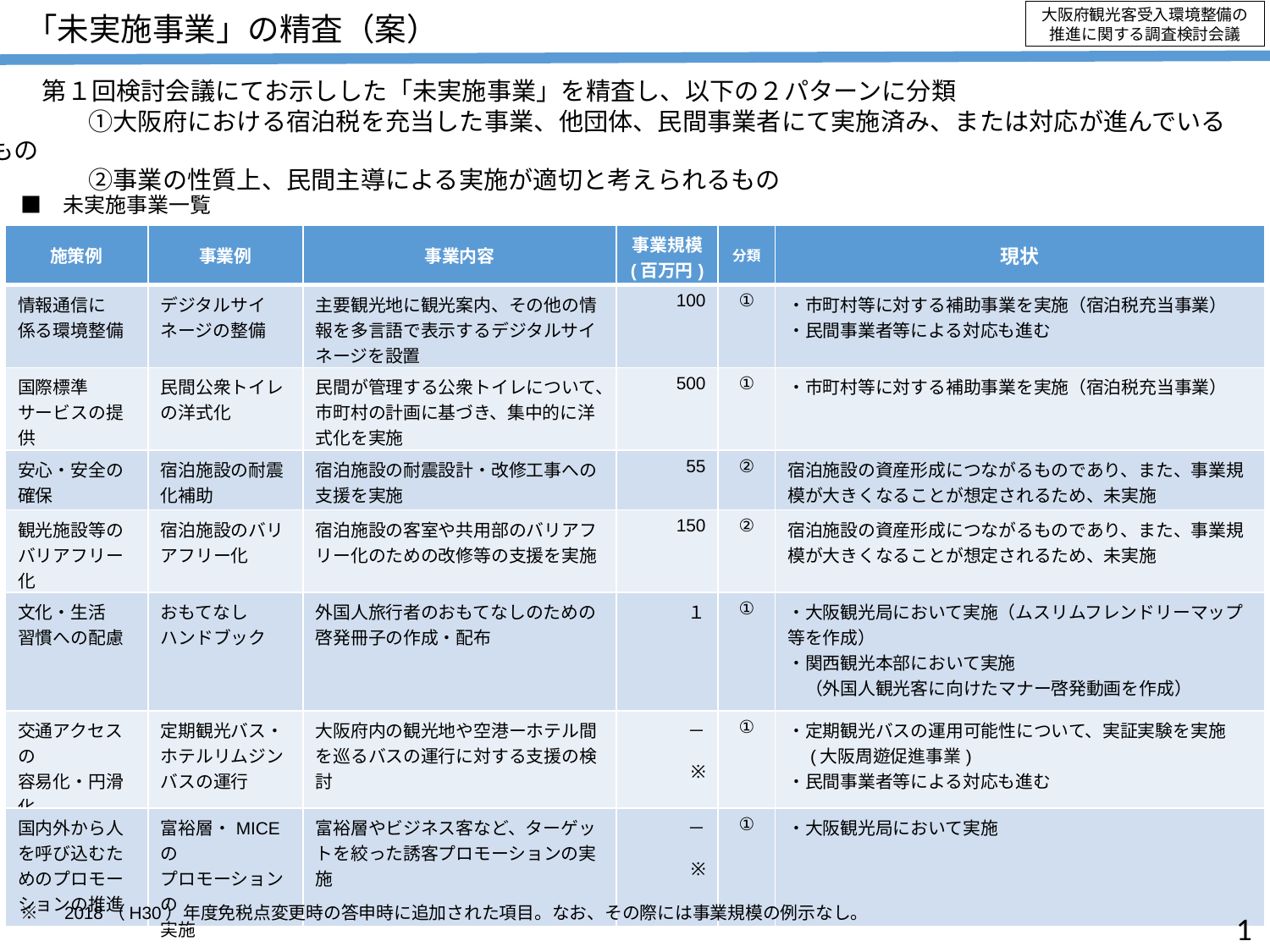

大阪府観光客受入環境整備の
推進に関する調査検討会議
「未実施事業」の精査（案）
　　第１回検討会議にてお示しした「未実施事業」を精査し、以下の２パターンに分類
　　　　①大阪府における宿泊税を充当した事業、他団体、民間事業者にて実施済み、または対応が進んでいるもの
　　　　②事業の性質上、民間主導による実施が適切と考えられるもの
　■　未実施事業一覧
| 施策例 | 事業例 | 事業内容 | 事業規模 (百万円) | 分類 | 現状 |
| --- | --- | --- | --- | --- | --- |
| 情報通信に 係る環境整備 | デジタルサイネージの整備 | 主要観光地に観光案内、その他の情報を多言語で表示するデジタルサイネージを設置 | 100 | ① | ・市町村等に対する補助事業を実施（宿泊税充当事業） ・民間事業者等による対応も進む |
| 国際標準 サービスの提供 | 民間公衆トイレの洋式化 | 民間が管理する公衆トイレについて、市町村の計画に基づき、集中的に洋式化を実施 | 500 | ① | ・市町村等に対する補助事業を実施（宿泊税充当事業） |
| 安心・安全の 確保 | 宿泊施設の耐震化補助 | 宿泊施設の耐震設計・改修工事への支援を実施 | 55 | ② | 宿泊施設の資産形成につながるものであり、また、事業規模が大きくなることが想定されるため、未実施 |
| 観光施設等のバリアフリー化 | 宿泊施設のバリアフリー化 | 宿泊施設の客室や共用部のバリアフリー化のための改修等の支援を実施 | 150 | ② | 宿泊施設の資産形成につながるものであり、また、事業規模が大きくなることが想定されるため、未実施 |
| 文化・生活 習慣への配慮 | おもてなし ハンドブック | 外国人旅行者のおもてなしのための啓発冊子の作成・配布 | １ | ① | ・大阪観光局において実施（ムスリムフレンドリーマップ等を作成） ・関西観光本部において実施 　（外国人観光客に向けたマナー啓発動画を作成） |
| 交通アクセスの 容易化・円滑化 | 定期観光バス・ ホテルリムジンバスの運行 | 大阪府内の観光地や空港ーホテル間を巡るバスの運行に対する支援の検討 | － ※ | ① | ・定期観光バスの運用可能性について、実証実験を実施 　(大阪周遊促進事業) ・民間事業者等による対応も進む |
| 国内外から人を呼び込むためのプロモーションの推進 | 富裕層・MICEの プロモーションの 実施 | 富裕層やビジネス客など、ターゲットを絞った誘客プロモーションの実施 | － ※ | ① | ・大阪観光局において実施 |
※　2018（H30）年度免税点変更時の答申時に追加された項目。なお、その際には事業規模の例示なし。
1